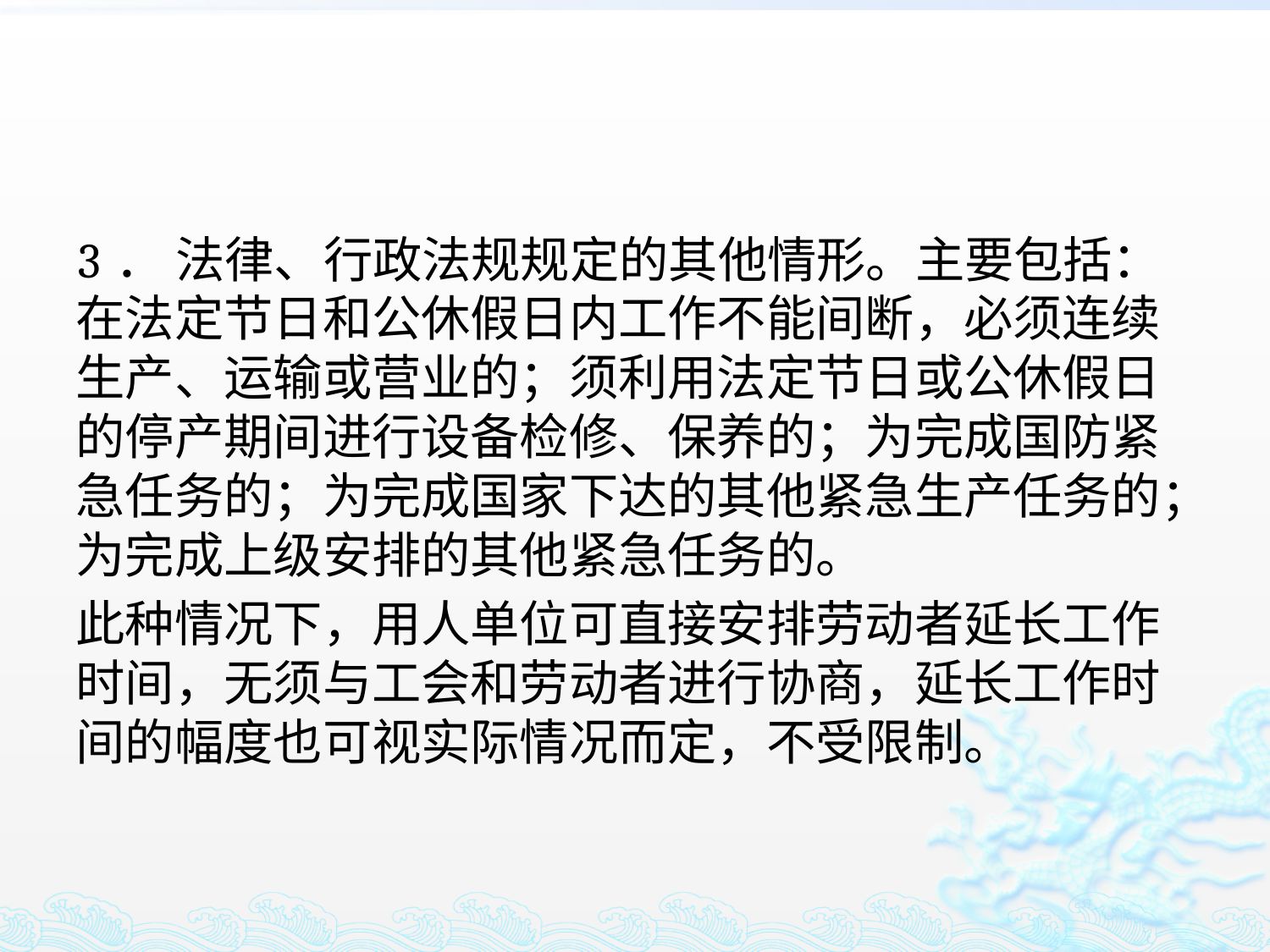

#
3． 法律、行政法规规定的其他情形。主要包括：在法定节日和公休假日内工作不能间断，必须连续生产、运输或营业的；须利用法定节日或公休假日的停产期间进行设备检修、保养的；为完成国防紧急任务的；为完成国家下达的其他紧急生产任务的；为完成上级安排的其他紧急任务的。
此种情况下，用人单位可直接安排劳动者延长工作时间，无须与工会和劳动者进行协商，延长工作时间的幅度也可视实际情况而定，不受限制。